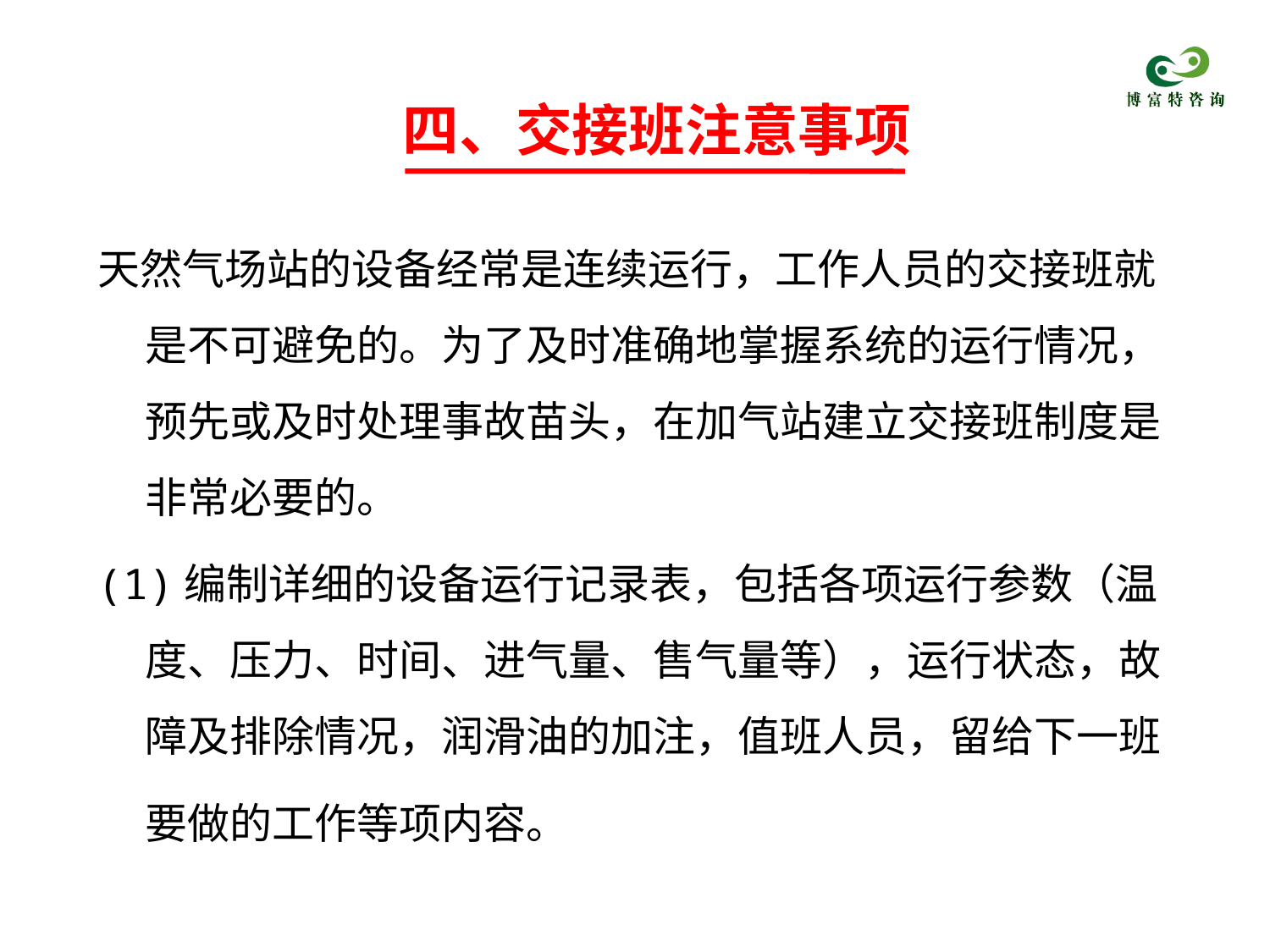

# 四、交接班注意事项

天然气场站的设备经常是连续运行，工作人员的交接班就是不可避免的。为了及时准确地掌握系统的运行情况，预先或及时处理事故苗头，在加气站建立交接班制度是非常必要的。
(1)编制详细的设备运行记录表，包括各项运行参数（温度、压力、时间、进气量、售气量等），运行状态，故障及排除情况，润滑油的加注，值班人员，留给下一班要做的工作等项内容。